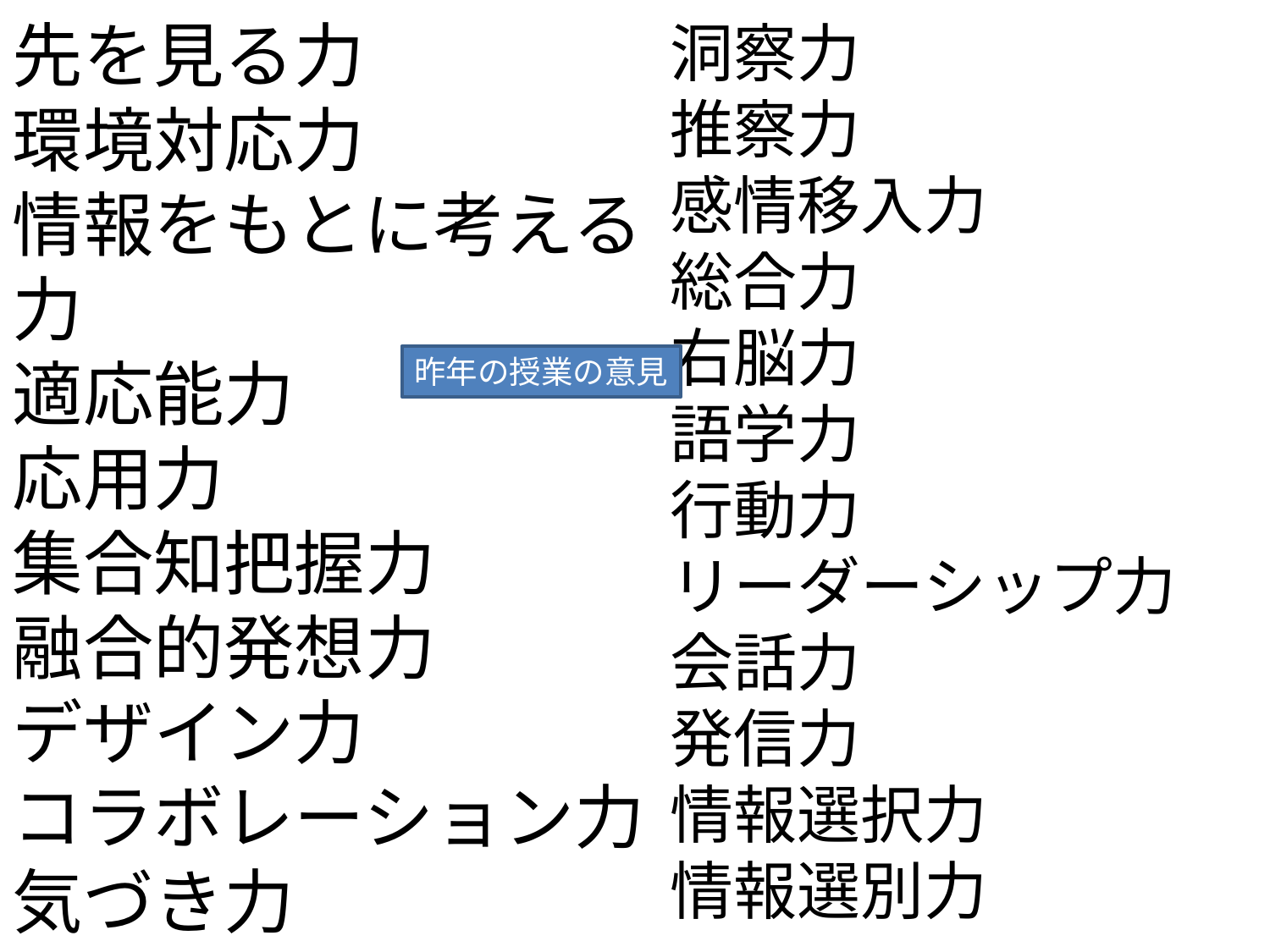

先を見る力
環境対応力
情報をもとに考える力
適応能力
応用力
集合知把握力
融合的発想力
デザイン力
コラボレーション力
気づき力
連結力

洞察力
推察力
感情移入力
総合力
右脳力
語学力
行動力
リーダーシップ力
会話力
発信力
情報選択力
情報選別力

昨年の授業の意見